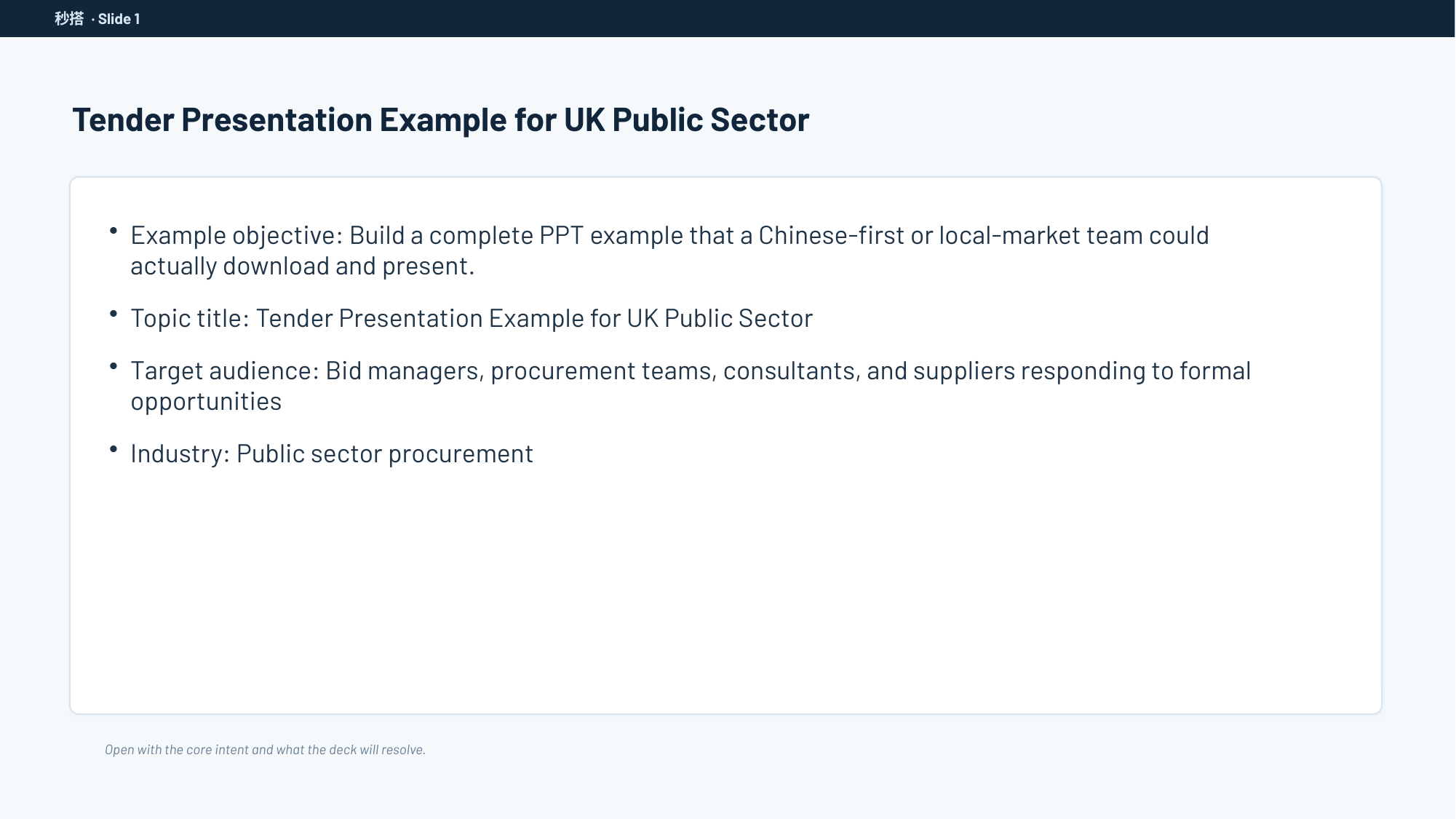

秒搭 · Slide 1
Tender Presentation Example for UK Public Sector

Example objective: Build a complete PPT example that a Chinese-first or local-market team could actually download and present.
Topic title: Tender Presentation Example for UK Public Sector
Target audience: Bid managers, procurement teams, consultants, and suppliers responding to formal opportunities
Industry: Public sector procurement
Open with the core intent and what the deck will resolve.